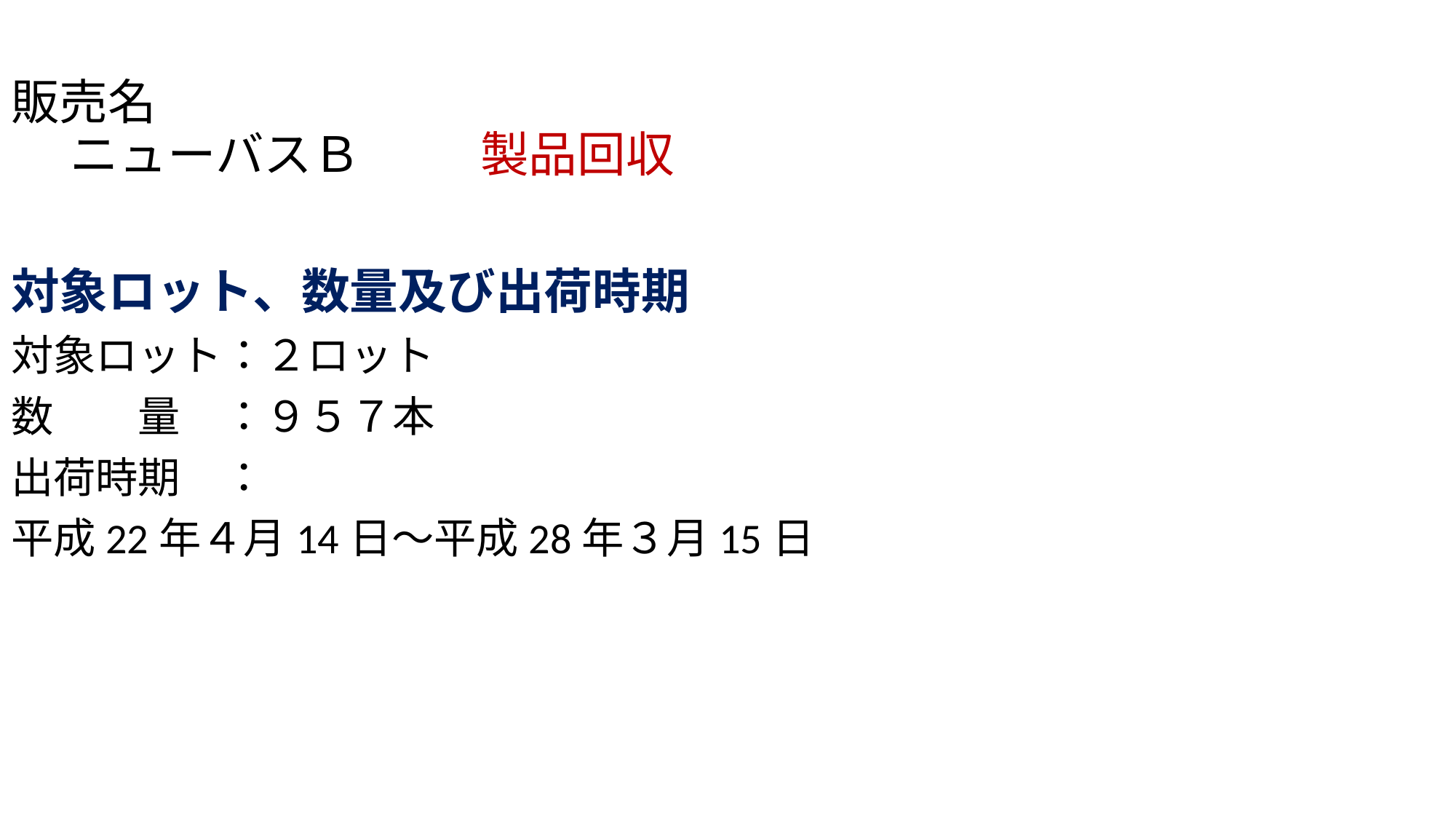

# 販売名 　 ニューバスＢ 　　 製品回収
対象ロット、数量及び出荷時期
対象ロット：２ロット
数　　量　：９５７本
出荷時期　：
平成22年４月14日～平成28年３月15日